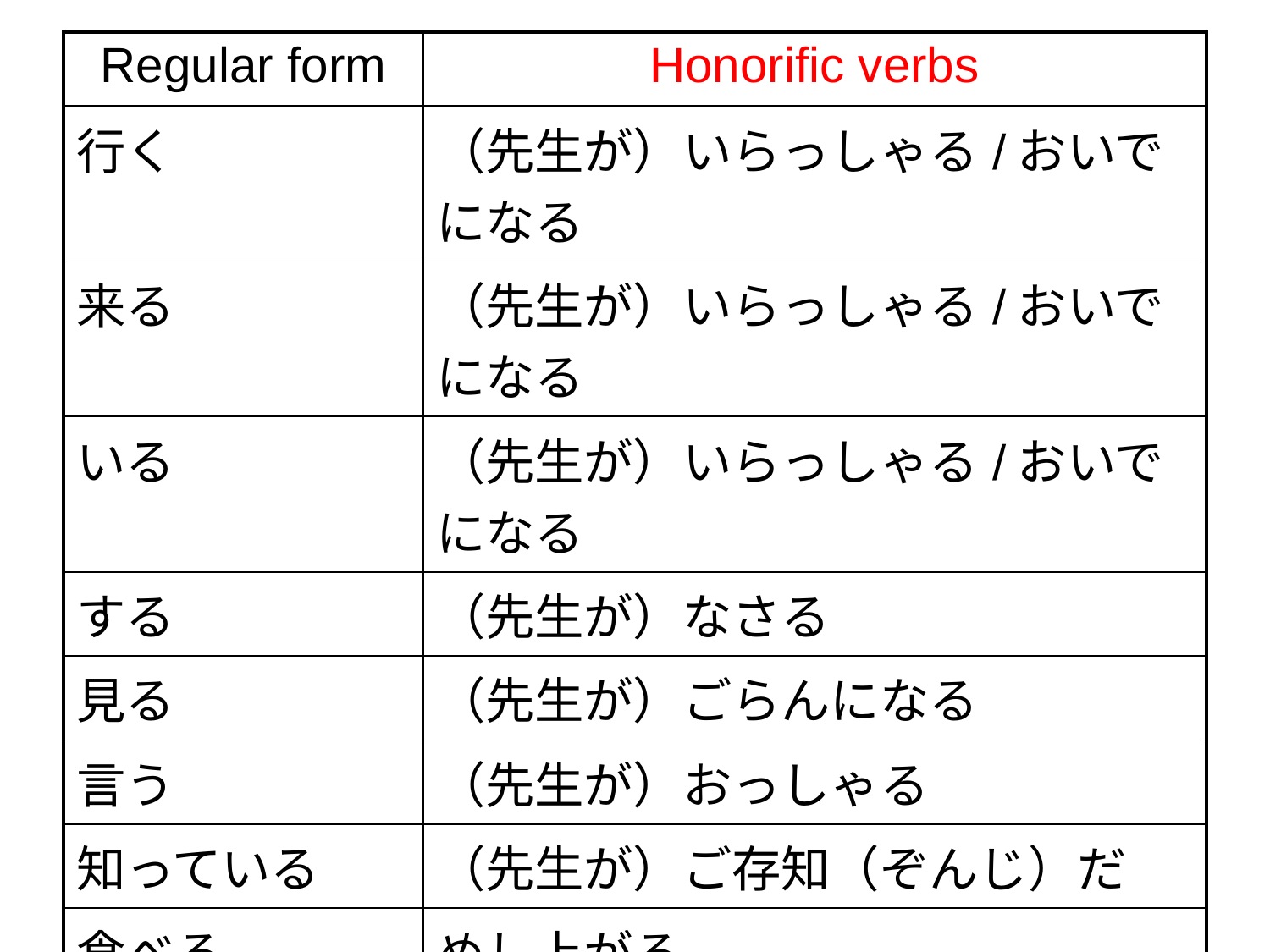

| Regular form | Honorific verbs |
| --- | --- |
| 行く | （先生が）いらっしゃる/おいでになる |
| 来る | （先生が）いらっしゃる/おいでになる |
| いる | （先生が）いらっしゃる/おいでになる |
| する | （先生が）なさる |
| 見る | （先生が）ごらんになる |
| 言う | （先生が）おっしゃる |
| 知っている | （先生が）ご存知（ぞんじ）だ |
| 食べる | めし上がる |
| 飲む | めし上がる |
| 寝る | お休みになる |
| 先生だ | 先生でいらっしゃる |